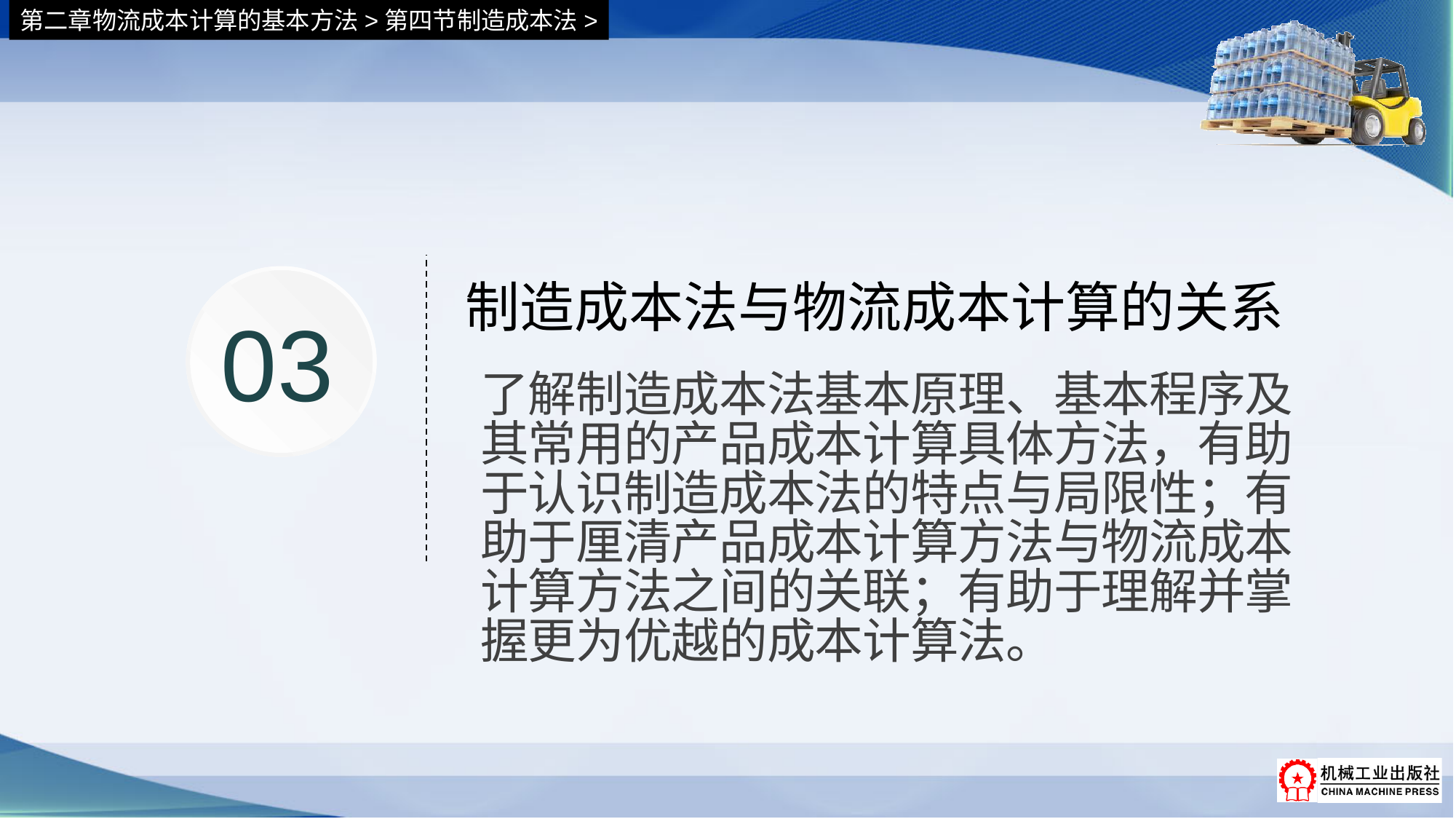

第二章物流成本计算的基本方法>第四节制造成本法>

03
制造成本法与物流成本计算的关系
了解制造成本法基本原理、基本程序及其常用的产品成本计算具体方法，有助于认识制造成本法的特点与局限性；有助于厘清产品成本计算方法与物流成本计算方法之间的关联；有助于理解并掌握更为优越的成本计算法。